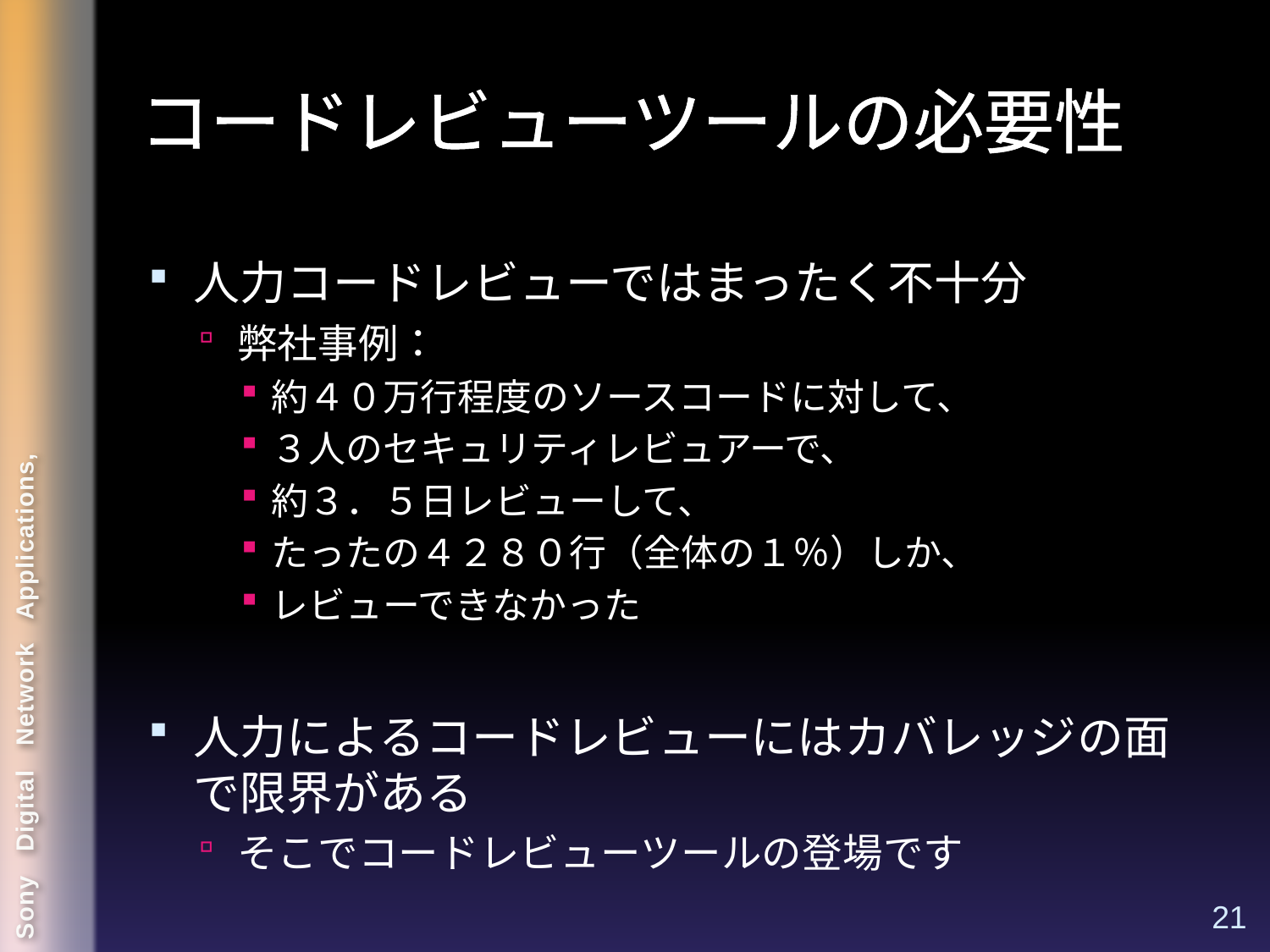

# コードレビューツールの必要性
人力コードレビューではまったく不十分
弊社事例：
約４０万行程度のソースコードに対して、
３人のセキュリティレビュアーで、
約３．５日レビューして、
たったの４２８０行（全体の１％）しか、
レビューできなかった

人力によるコードレビューにはカバレッジの面で限界がある
そこでコードレビューツールの登場です
21